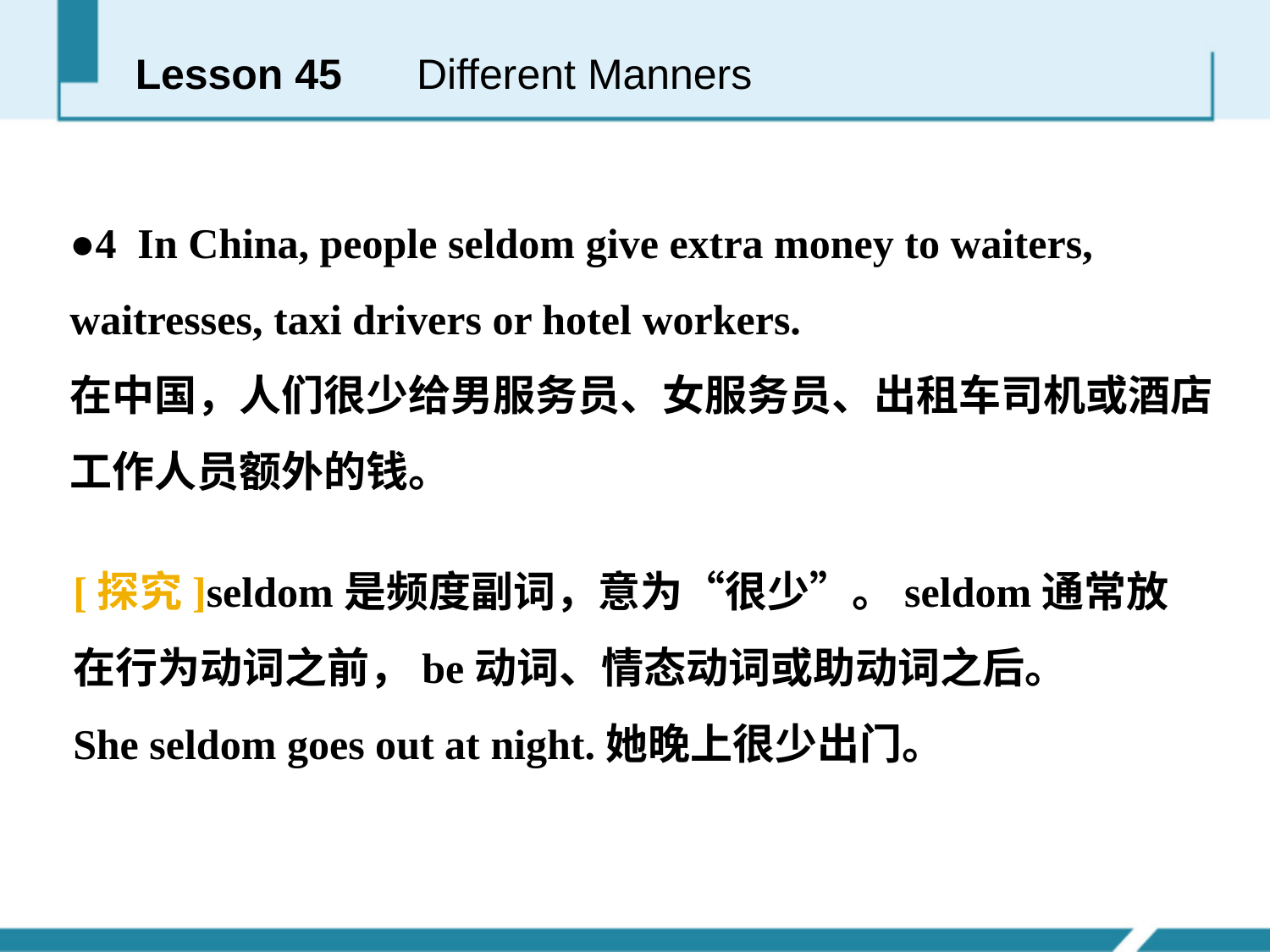

Lesson 45 　Different Manners
●4  In China, people seldom give extra money to waiters, waitresses, taxi drivers or hotel workers.
在中国，人们很少给男服务员、女服务员、出租车司机或酒店工作人员额外的钱。
[探究]seldom是频度副词，意为“很少”。seldom通常放在行为动词之前，be动词、情态动词或助动词之后。
She seldom goes out at night.她晚上很少出门。